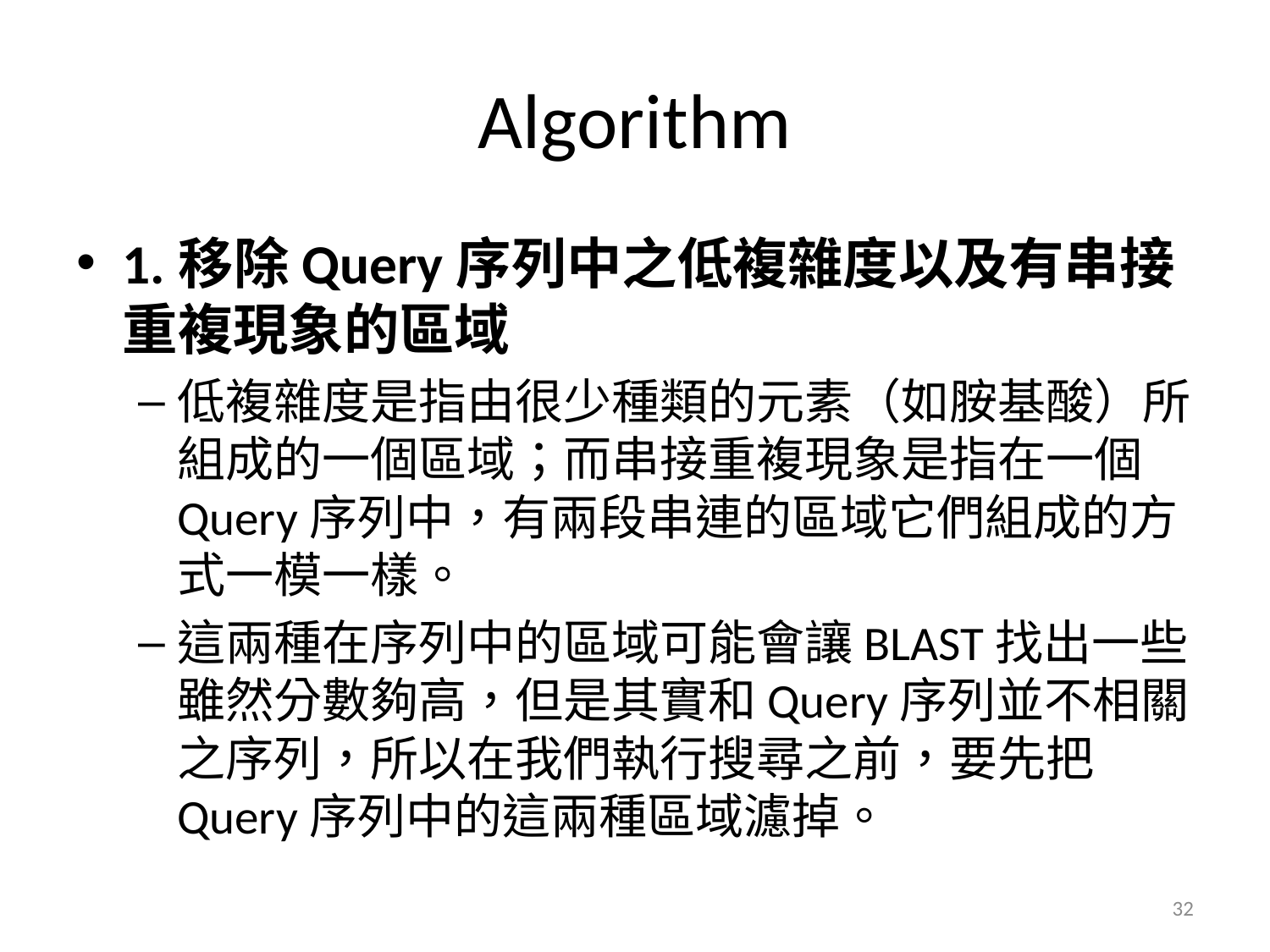

# Algorithm
1.移除Query序列中之低複雜度以及有串接重複現象的區域
低複雜度是指由很少種類的元素（如胺基酸）所組成的一個區域；而串接重複現象是指在一個Query序列中，有兩段串連的區域它們組成的方式一模一樣。
這兩種在序列中的區域可能會讓BLAST找出一些雖然分數夠高，但是其實和Query序列並不相關之序列，所以在我們執行搜尋之前，要先把Query序列中的這兩種區域濾掉。
32